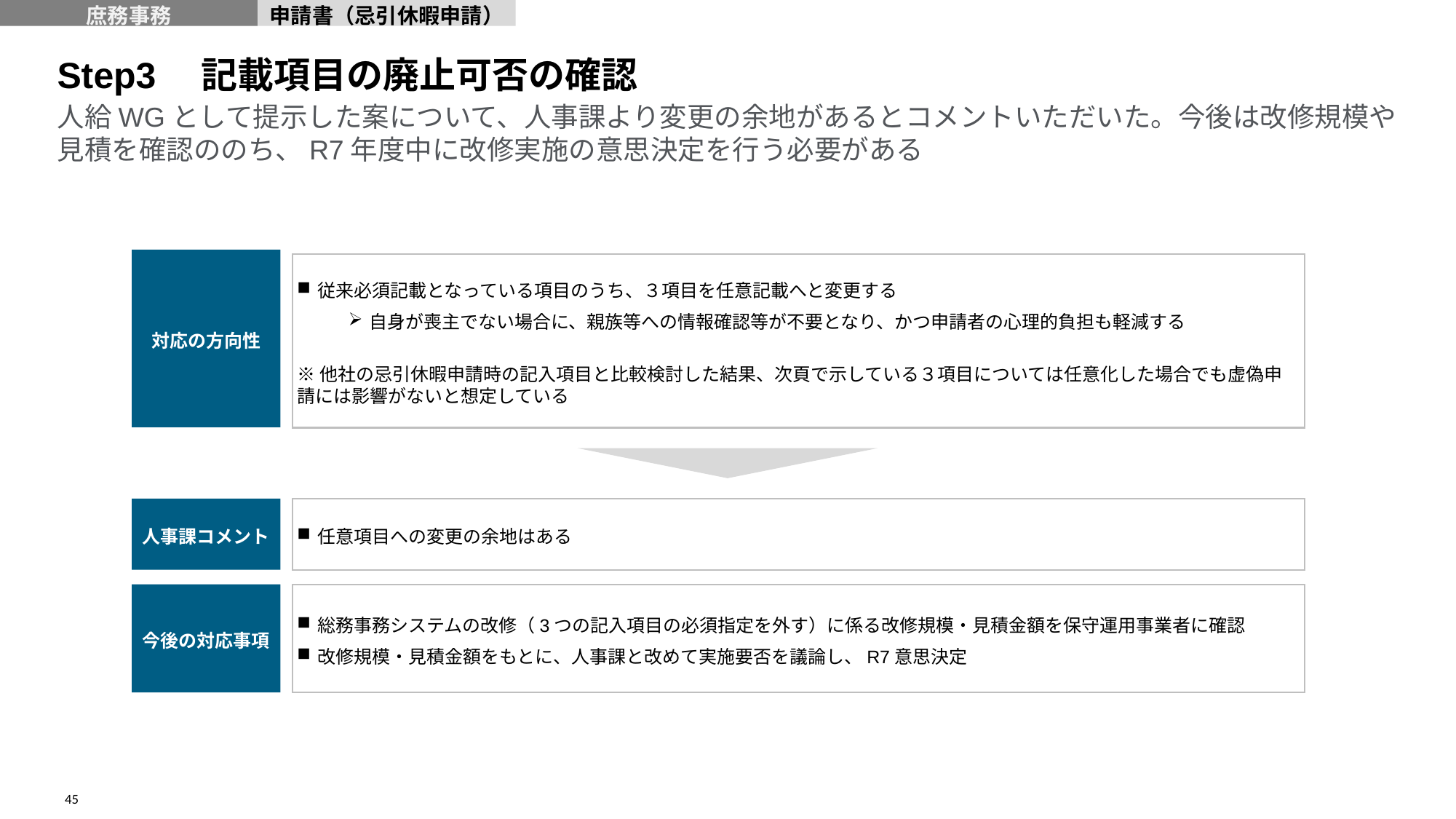

庶務事務
申請書（忌引休暇申請）
Step3　記載項目の廃止可否の確認
# 人給WGとして提示した案について、人事課より変更の余地があるとコメントいただいた。今後は改修規模や見積を確認ののち、R7年度中に改修実施の意思決定を行う必要がある
対応の方向性
従来必須記載となっている項目のうち、３項目を任意記載へと変更する
自身が喪主でない場合に、親族等への情報確認等が不要となり、かつ申請者の心理的負担も軽減する
※他社の忌引休暇申請時の記入項目と比較検討した結果、次頁で示している３項目については任意化した場合でも虚偽申請には影響がないと想定している

人事課コメント
任意項目への変更の余地はある
今後の対応事項
総務事務システムの改修（3つの記入項目の必須指定を外す）に係る改修規模・見積金額を保守運用事業者に確認
改修規模・見積金額をもとに、人事課と改めて実施要否を議論し、R7意思決定
45